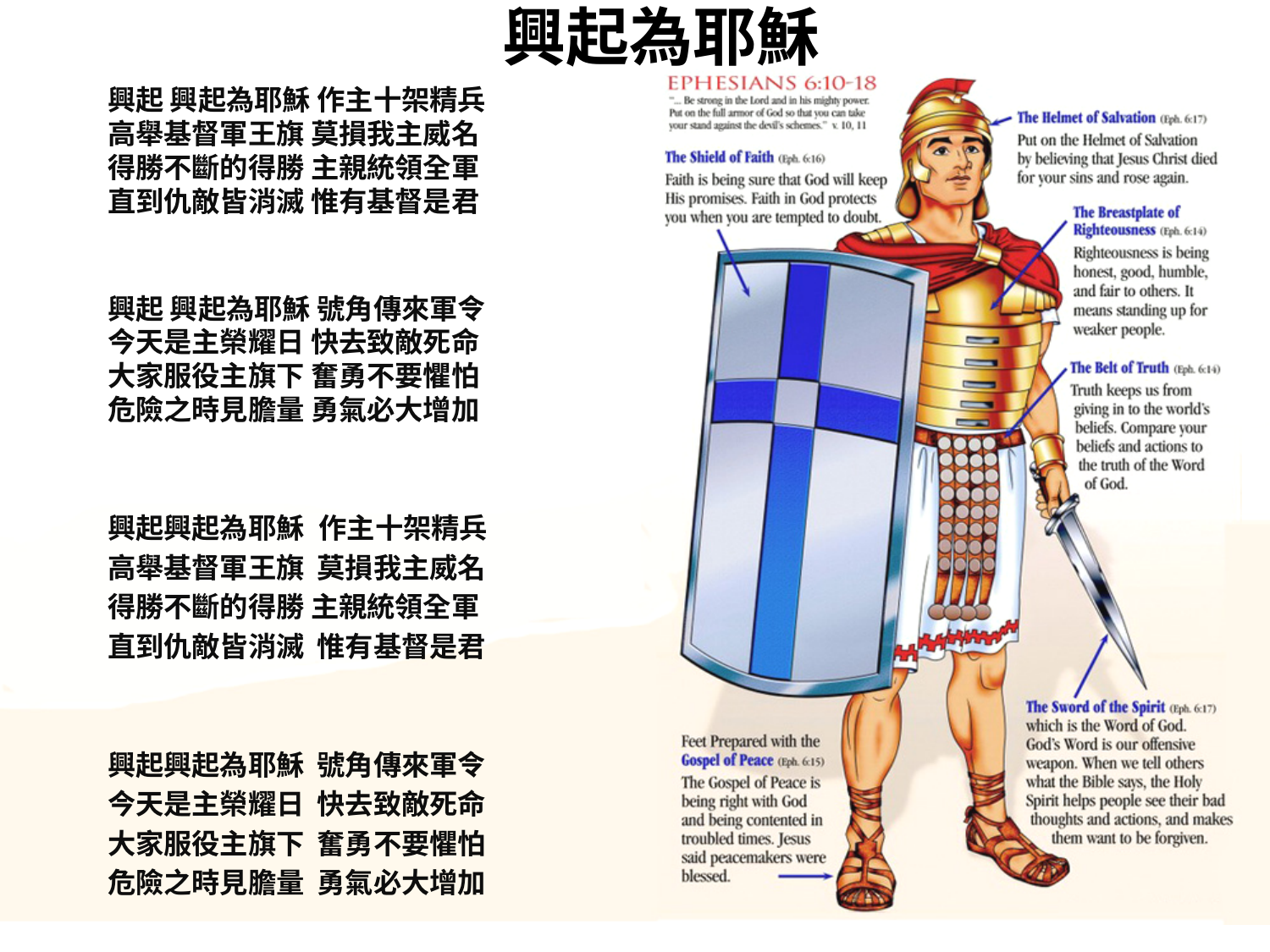

# 興起為耶穌
興起 興起為耶穌 作主十架精兵
高舉基督軍王旗 莫損我主威名
得勝不斷的得勝 主親統領全軍
直到仇敵皆消滅 惟有基督是君
興起 興起為耶穌 號角傳來軍令
今天是主榮耀日 快去致敵死命
大家服役主旗下 奮勇不要懼怕
危險之時見膽量 勇氣必大增加

興起興起為耶穌  作主十架精兵
高舉基督軍王旗  莫損我主威名
得勝不斷的得勝 主親統領全軍
直到仇敵皆消滅  惟有基督是君

興起興起為耶穌  號角傳來軍令
今天是主榮耀日  快去致敵死命
大家服役主旗下  奮勇不要懼怕
危險之時見膽量  勇氣必大增加